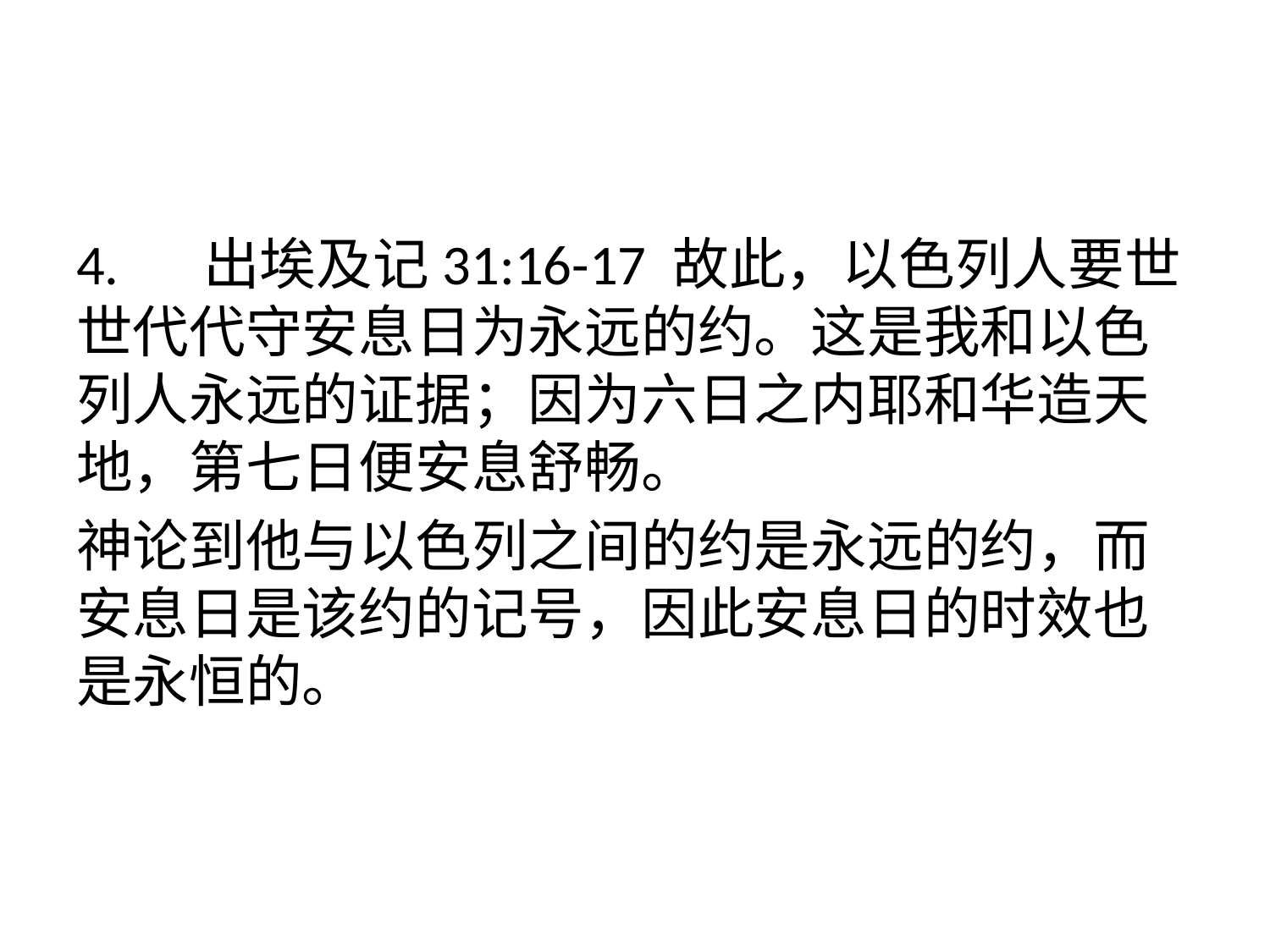

#
4.	出埃及记31:16-17 故此，以色列人要世世代代守安息日为永远的约。这是我和以色列人永远的证据；因为六日之内耶和华造天地，第七日便安息舒畅。
神论到他与以色列之间的约是永远的约，而安息日是该约的记号，因此安息日的时效也是永恒的。